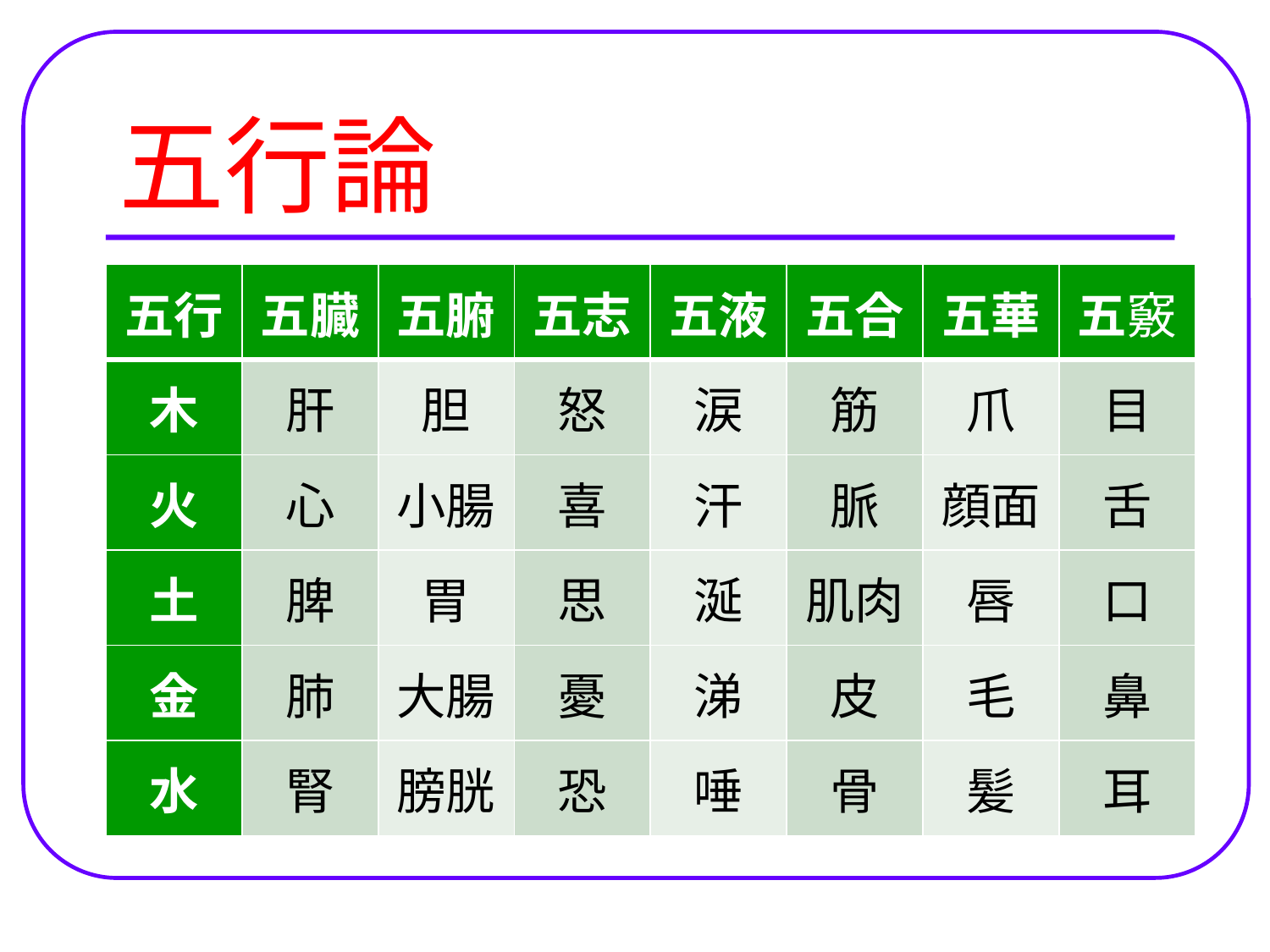

# 五行論
| 五行 | 五臓 | 五腑 | 五志 | 五液 | 五合 | 五華 | 五竅 |
| --- | --- | --- | --- | --- | --- | --- | --- |
| 木 | 肝 | 胆 | 怒 | 涙 | 筋 | 爪 | 目 |
| 火 | 心 | 小腸 | 喜 | 汗 | 脈 | 顔面 | 舌 |
| 土 | 脾 | 胃 | 思 | 涎 | 肌肉 | 唇 | 口 |
| 金 | 肺 | 大腸 | 憂 | 涕 | 皮 | 毛 | 鼻 |
| 水 | 腎 | 膀胱 | 恐 | 唾 | 骨 | 髪 | 耳 |